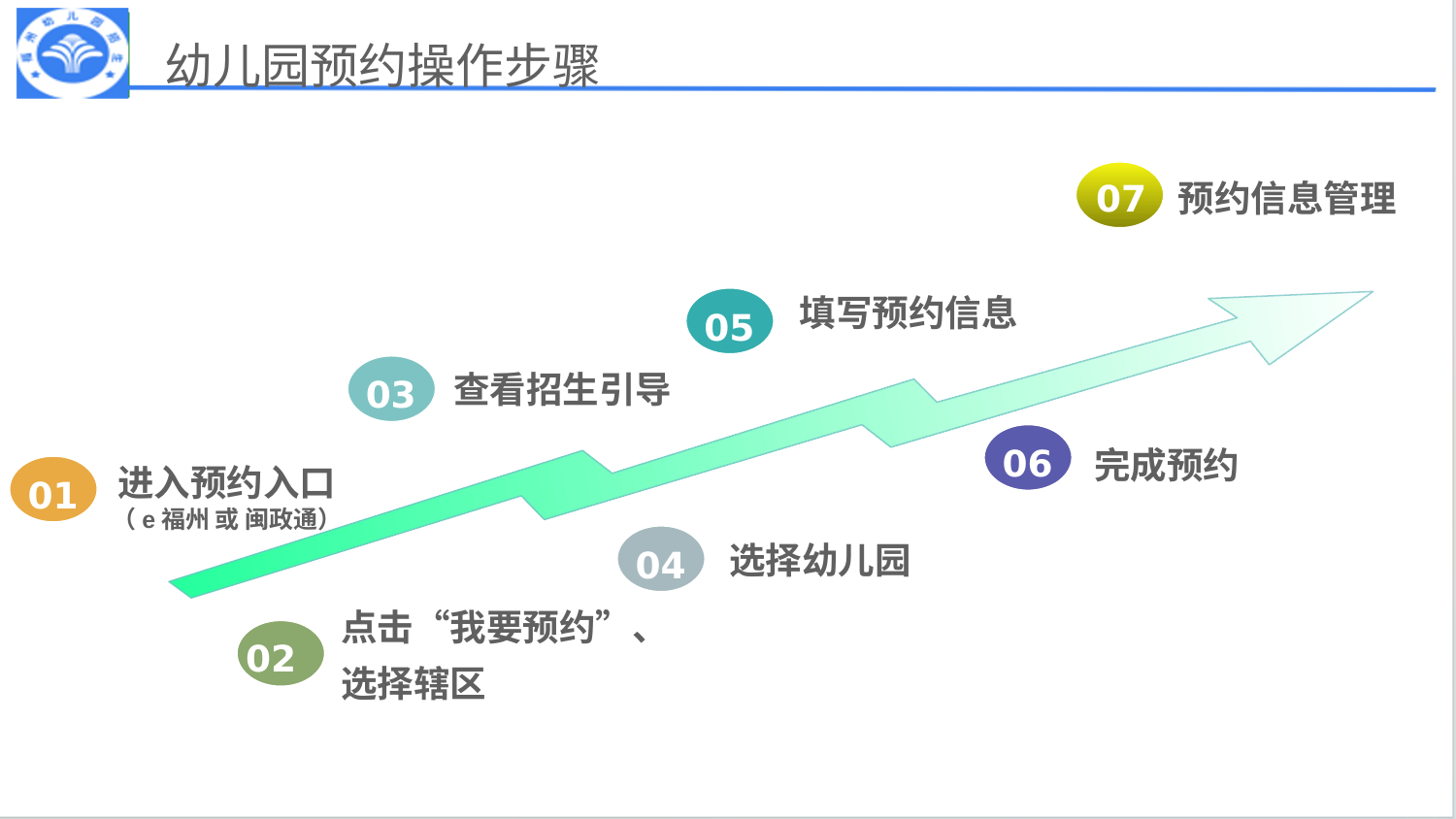

幼儿园预约操作步骤

07
预约信息管理
填写预约信息

05

03
查看招生引导

进入预约入口
（e福州 或 闽政通）

01

06
完成预约

选择幼儿园
04
点击“我要预约”、
选择辖区

02